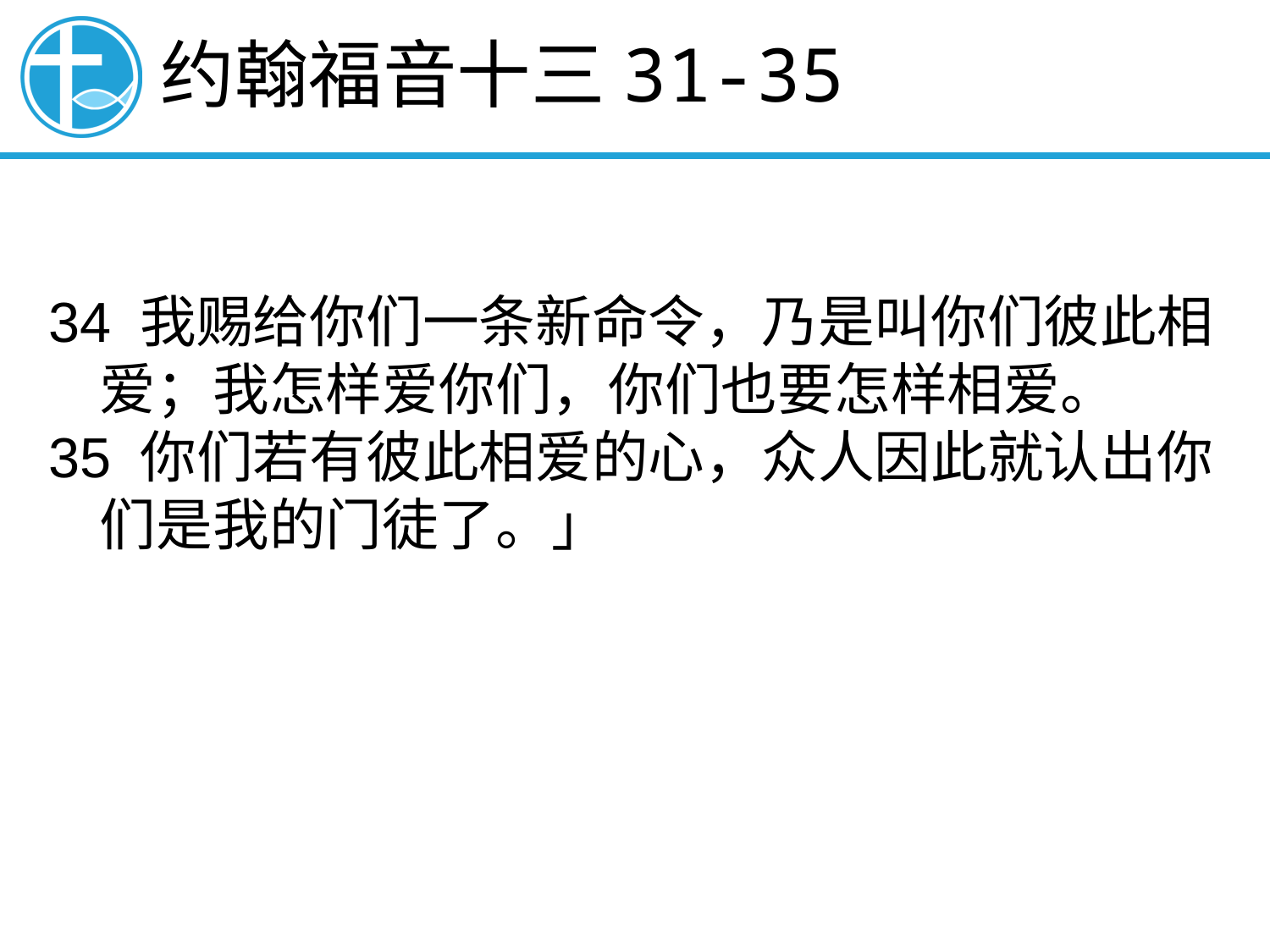

# 约翰福音十三31-35
34 我赐给你们一条新命令，乃是叫你们彼此相
   爱；我怎样爱你们，你们也要怎样相爱。
35 你们若有彼此相爱的心，众人因此就认出你
   们是我的门徒了。」